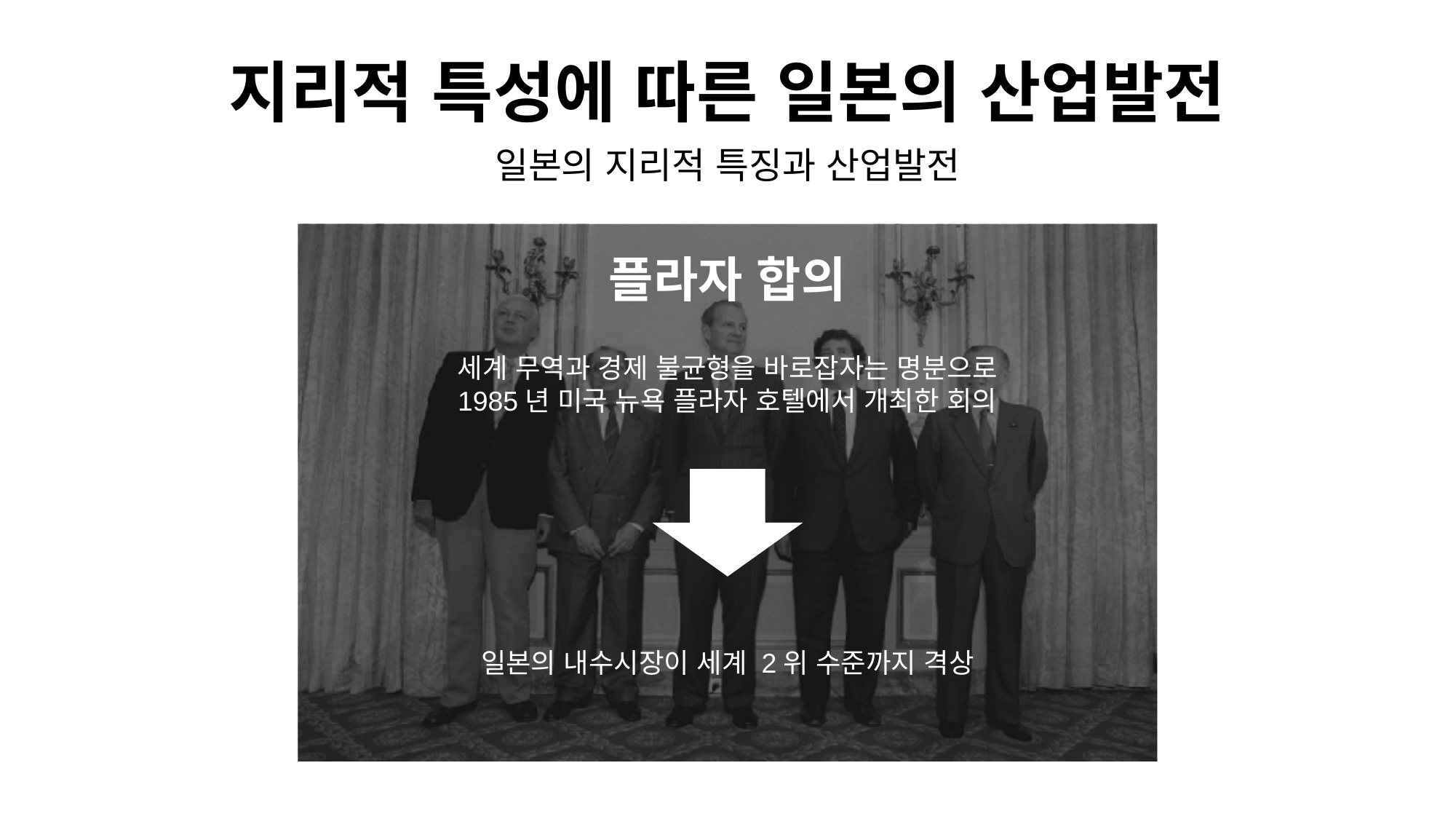

지리적 특성에 따른 일본의 산업발전
일본의 지리적 특징과 산업발전

플라자 합의
세계 무역과 경제 불균형을 바로잡자는 명분으로
1985년 미국 뉴욕 플라자 호텔에서 개최한 회의

일본의 내수시장이 세계 2위 수준까지 격상